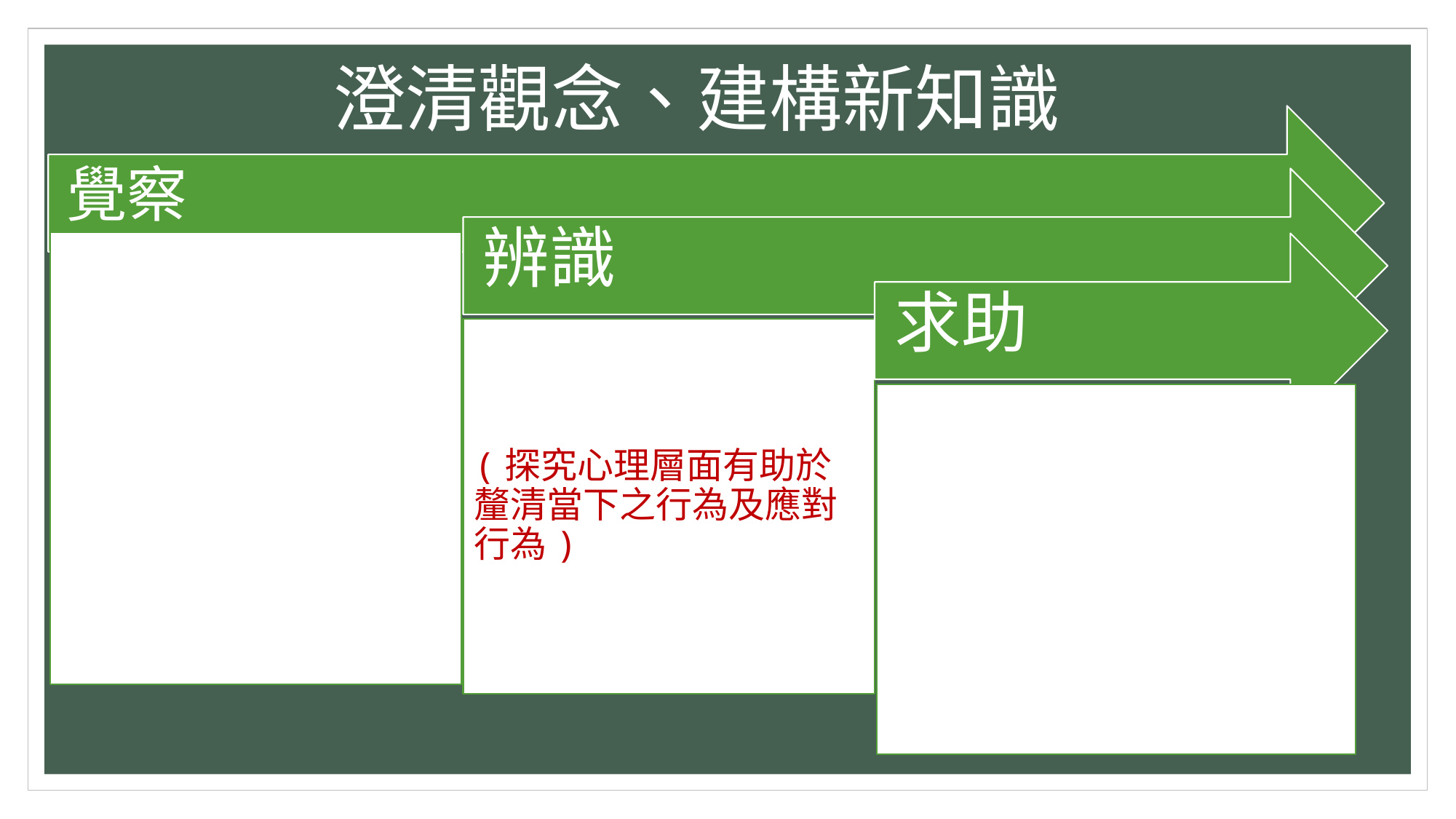

# 澄清觀念、建構新知識
覺察
親密和性騷擾，往往只有一線之隔
1.聚焦影片中那些不舒
   服之對話(個人)
2.小組統整所寫之內容
   張貼黑板上
3.反思自已的經驗上

辨識
為什麼加害人會呈現讓人不舒服之行為，背後隱藏之涵義是什麼？(探究心理層面有助於釐清當下之行為及應對行為)

求助
1.運用工具進行搜查法規(澄清及建構新知識)
2.申訴之管道~申訴流程(強化事件處遇、自已可能會面對的後續)
3.6可3不可~從中分析學生的建構方法是否正確，強化當事件發生時的策略